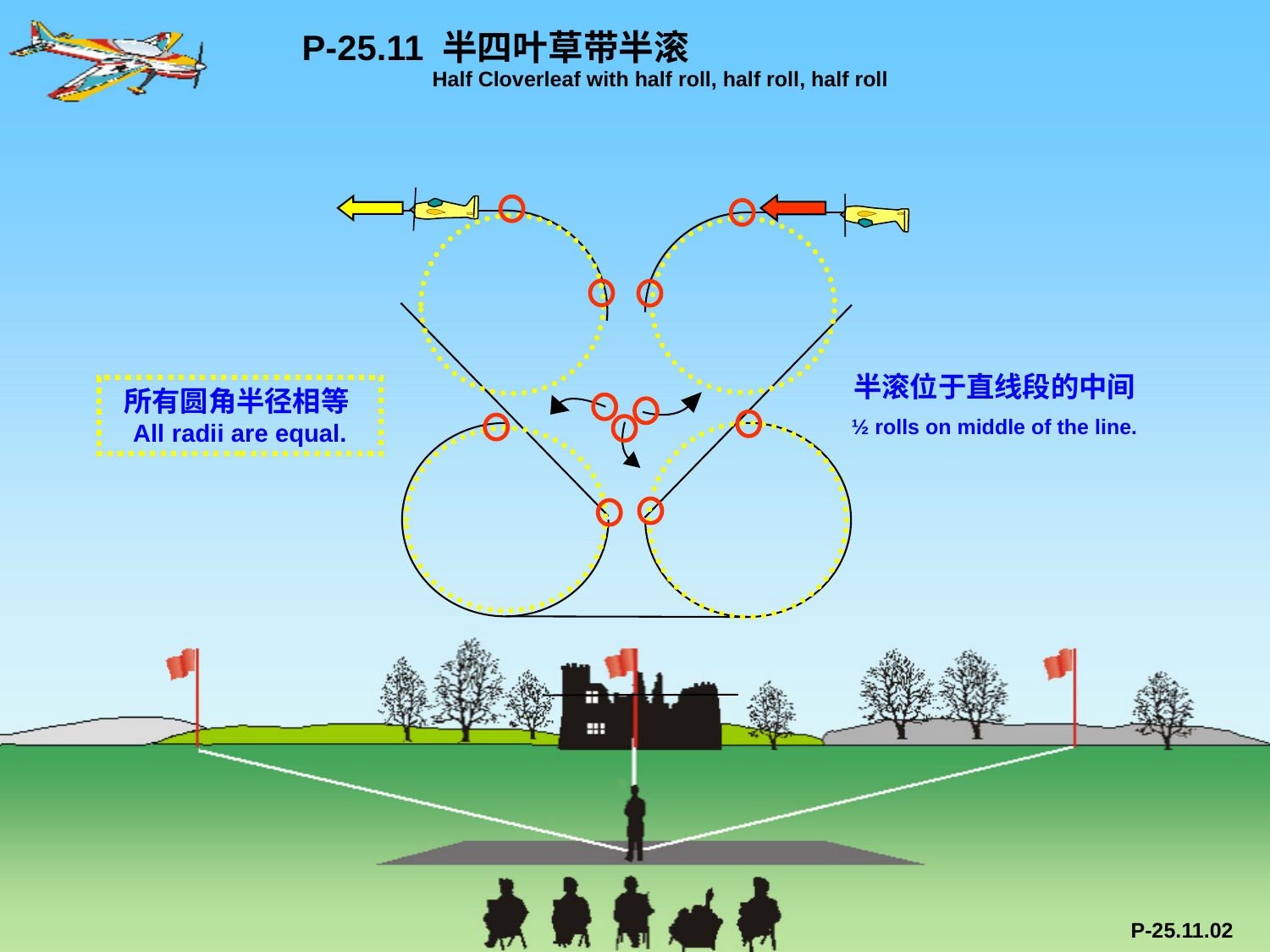

P-25.11 半四叶草带半滚
                      Half Cloverleaf with half roll, half roll, half roll

半滚位于直线段的中间
½ rolls on middle of the line.
所有圆角半径相等All radii are equal.

P-25.11.02